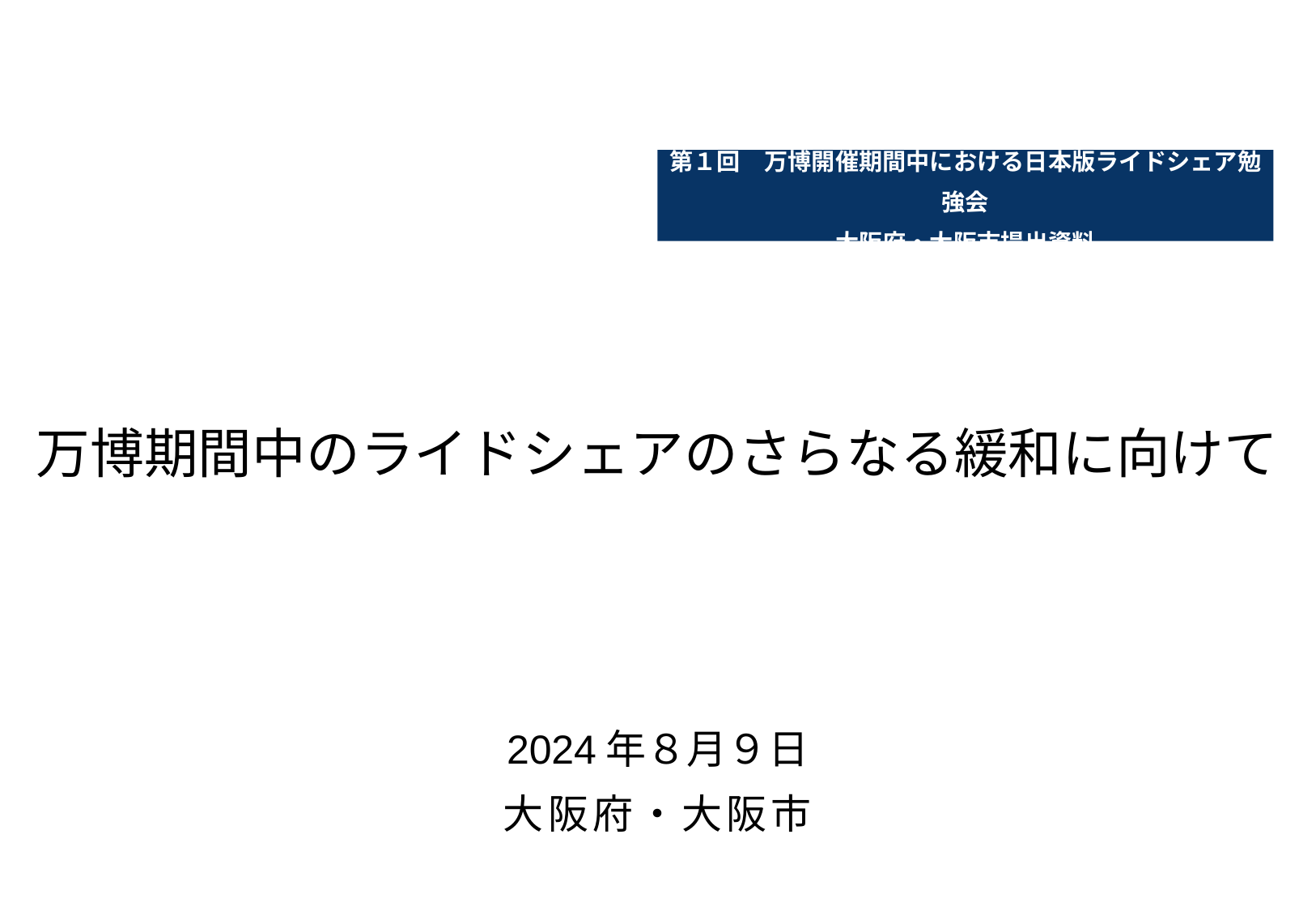

第１回　万博開催期間中における日本版ライドシェア勉強会
大阪府・大阪市提出資料
# 万博期間中のライドシェアのさらなる緩和に向けて
2024年８月９日
大阪府・大阪市